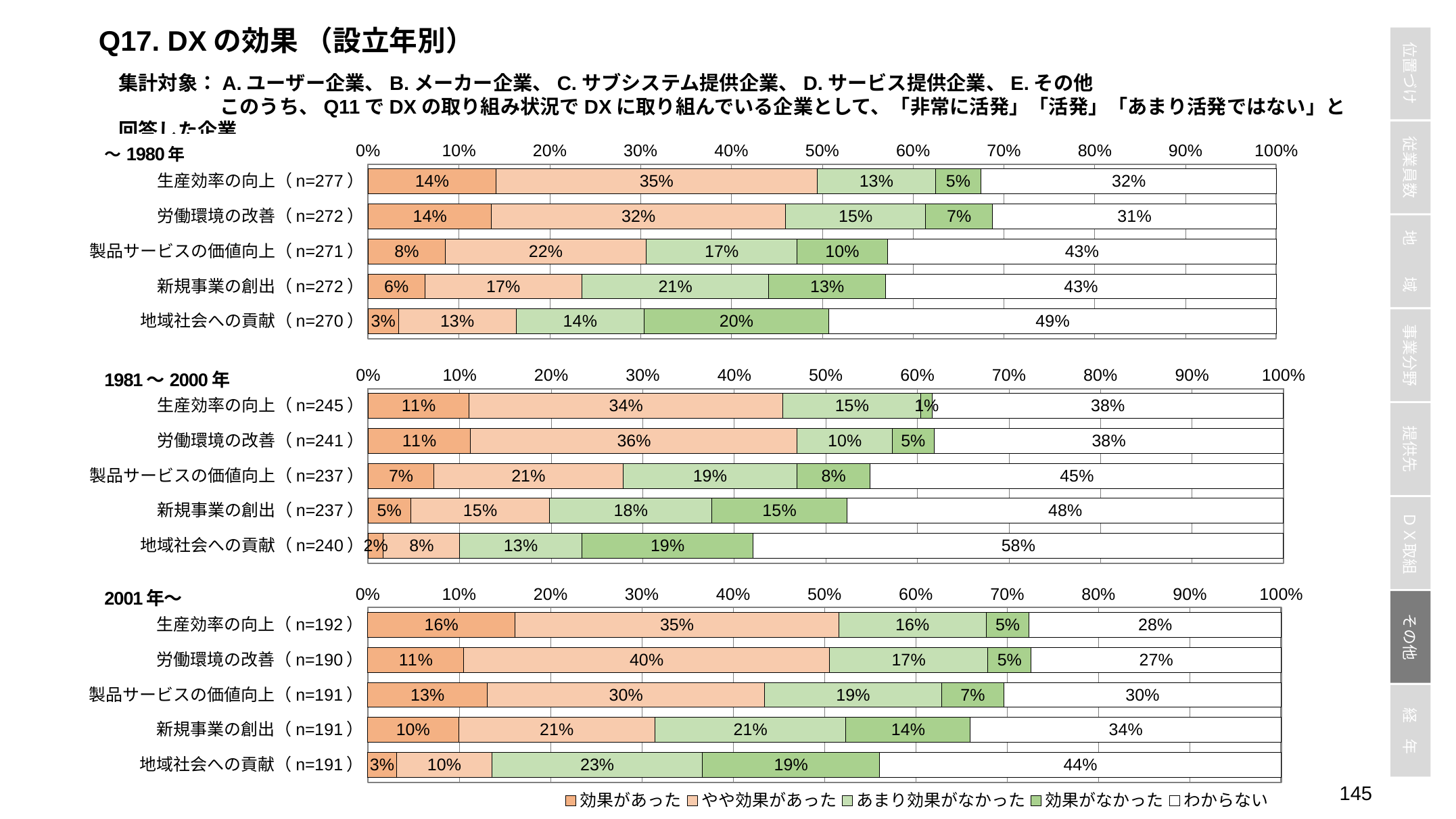

Q17. DXの効果 （設立年別）
集計対象：A.ユーザー企業、B.メーカー企業、C.サブシステム提供企業、D.サービス提供企業、E.その他
	このうち、Q11でDXの取り組み状況でDXに取り組んでいる企業として、「非常に活発」「活発」「あまり活発ではない」と回答した企業

### Chart

| Category | 効果があった | やや効果があった | あまり効果がなかった | 効果がなかった | わからない |
|---|---|---|---|---|---|
| 生産効率の向上（n=277） | 0.1407942238267148 | 0.35379061371841153 | 0.1299638989169675 | 0.05054151624548736 | 0.3249097472924188 |
| 労働環境の改善（n=272） | 0.13602941176470587 | 0.3235294117647059 | 0.15441176470588236 | 0.07352941176470588 | 0.3125 |
| 製品サービスの価値向上（n=271） | 0.08487084870848709 | 0.22140221402214022 | 0.16605166051660517 | 0.0996309963099631 | 0.4280442804428044 |
| 新規事業の創出（n=272） | 0.0625 | 0.17279411764705882 | 0.20588235294117646 | 0.12867647058823528 | 0.43014705882352944 |
| 地域社会への貢献（n=270） | 0.03333333333333333 | 0.12962962962962962 | 0.14074074074074075 | 0.2037037037037037 | 0.4925925925925926 |

### Chart

| Category | 効果があった | やや効果があった | あまり効果がなかった | 効果がなかった | わからない |
|---|---|---|---|---|---|
| 生産効率の向上（n=245） | 0.11020408163265306 | 0.34285714285714286 | 0.1510204081632653 | 0.012244897959183673 | 0.3836734693877551 |
| 労働環境の改善（n=241） | 0.11203319502074689 | 0.35684647302904565 | 0.1037344398340249 | 0.04564315352697095 | 0.3817427385892116 |
| 製品サービスの価値向上（n=237） | 0.07172995780590717 | 0.20675105485232068 | 0.189873417721519 | 0.08016877637130802 | 0.45147679324894513 |
| 新規事業の創出（n=237） | 0.046413502109704644 | 0.1518987341772152 | 0.17721518987341772 | 0.14767932489451477 | 0.4767932489451477 |
| 地域社会への貢献（n=240） | 0.016666666666666666 | 0.08333333333333333 | 0.13333333333333333 | 0.1875 | 0.5791666666666667 |

### Chart

| Category | 効果があった | やや効果があった | あまり効果がなかった | 効果がなかった | わからない |
|---|---|---|---|---|---|
| 生産効率の向上（n=192） | 0.16145833333333334 | 0.3541666666666667 | 0.16145833333333334 | 0.046875 | 0.2760416666666667 |
| 労働環境の改善（n=190） | 0.10526315789473684 | 0.4 | 0.1736842105263158 | 0.04736842105263158 | 0.2736842105263158 |
| 製品サービスの価値向上（n=191） | 0.13089005235602094 | 0.3036649214659686 | 0.193717277486911 | 0.06806282722513089 | 0.3036649214659686 |
| 新規事業の創出（n=191） | 0.09947643979057591 | 0.21465968586387435 | 0.2094240837696335 | 0.13612565445026178 | 0.3403141361256545 |
| 地域社会への貢献（n=191） | 0.031413612565445025 | 0.10471204188481675 | 0.23036649214659685 | 0.193717277486911 | 0.4397905759162304 |
145